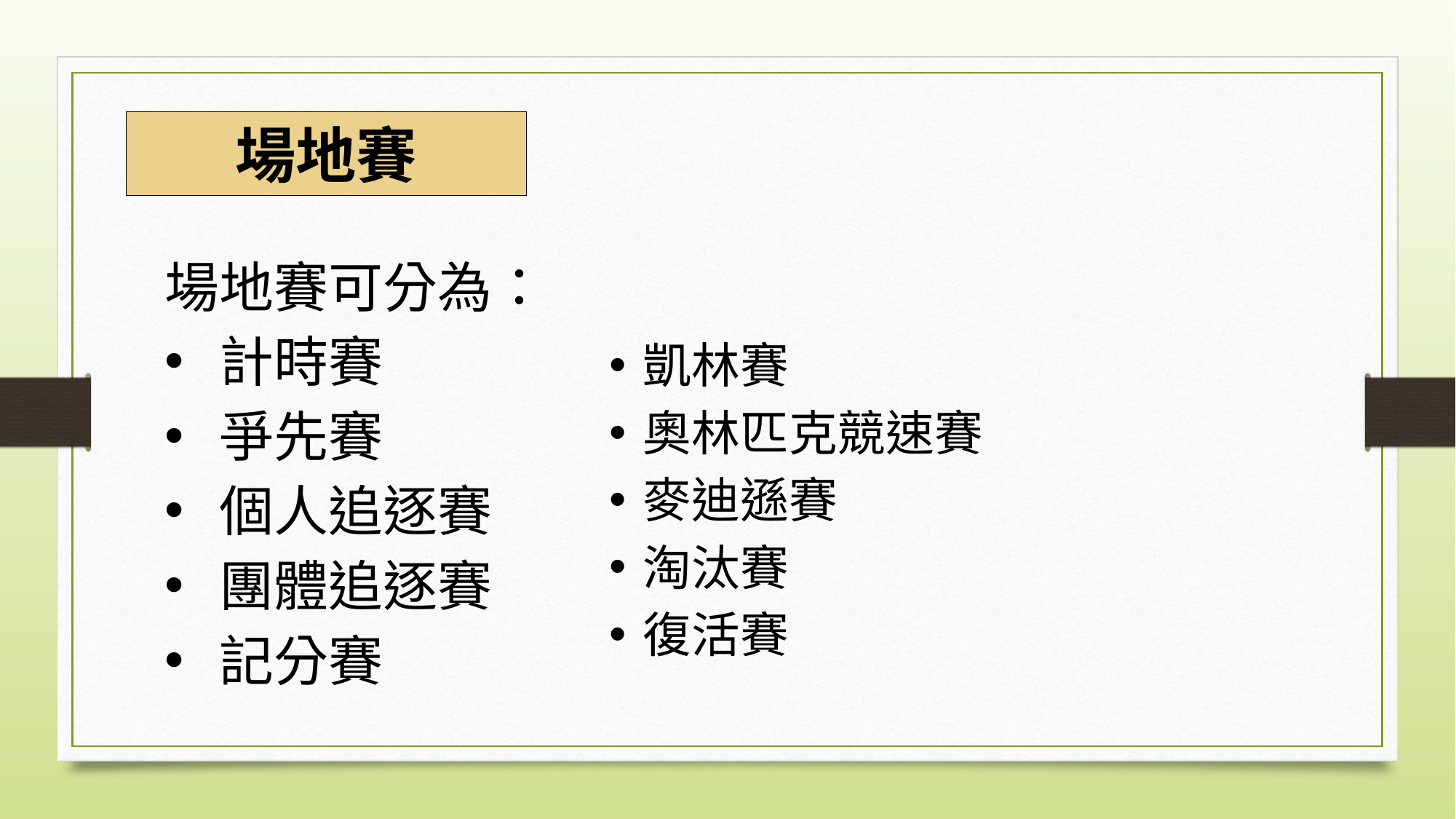

場地賽
場地賽可分為：
計時賽
爭先賽
個人追逐賽
團體追逐賽
記分賽
凱林賽
奧林匹克競速賽
麥迪遜賽
淘汰賽
復活賽